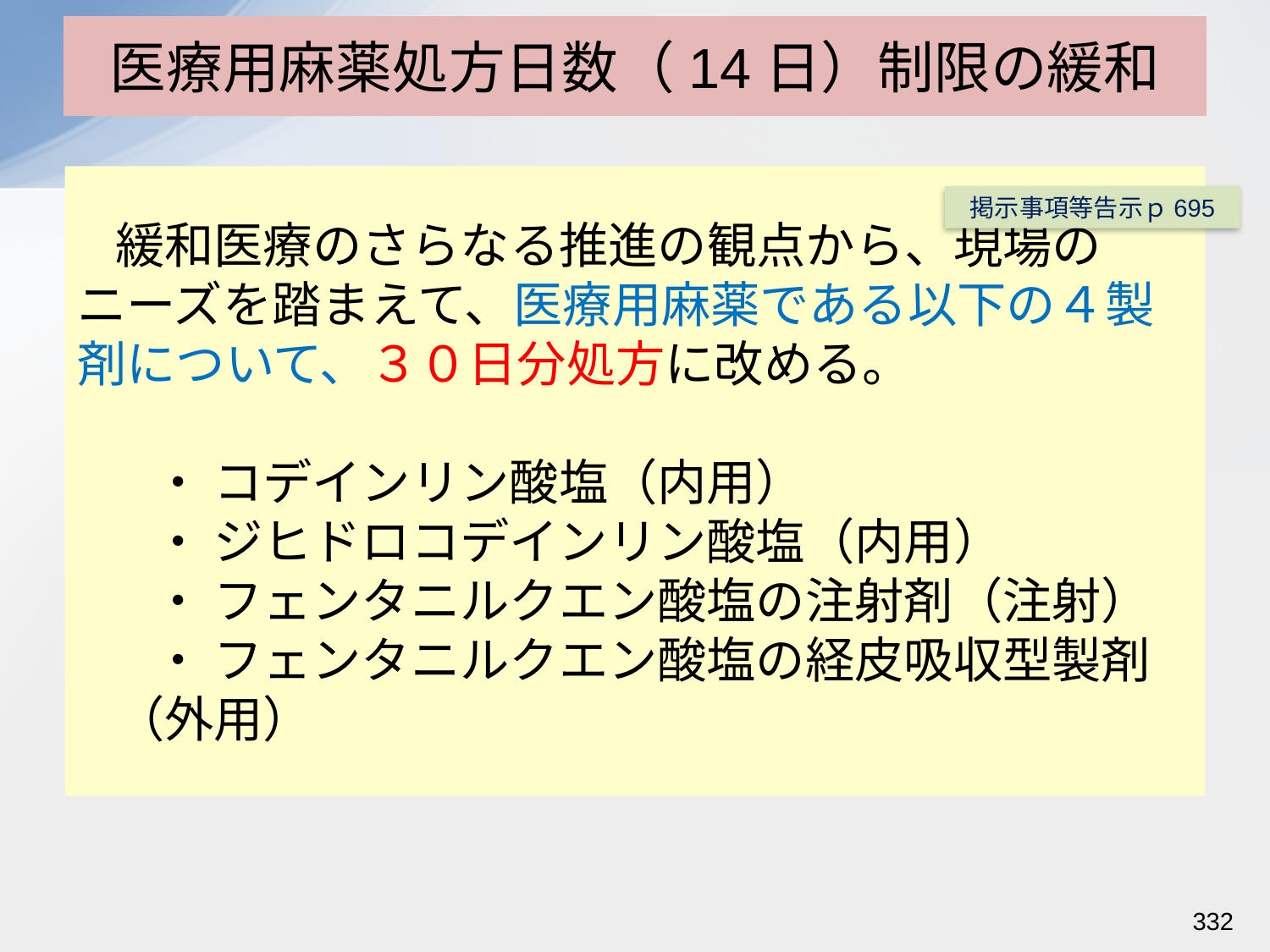

# 医療用麻薬処方日数（14日）制限の緩和
緩和医療のさらなる推進の観点から、現場のニーズを踏まえて、医療用麻薬である以下の４製剤について、３０日分処方に改める。

・ コデインリン酸塩（内用）
・ ジヒドロコデインリン酸塩（内用）
・ フェンタニルクエン酸塩の注射剤（注射）
・ フェンタニルクエン酸塩の経皮吸収型製剤（外用）
掲示事項等告示ｐ695
332